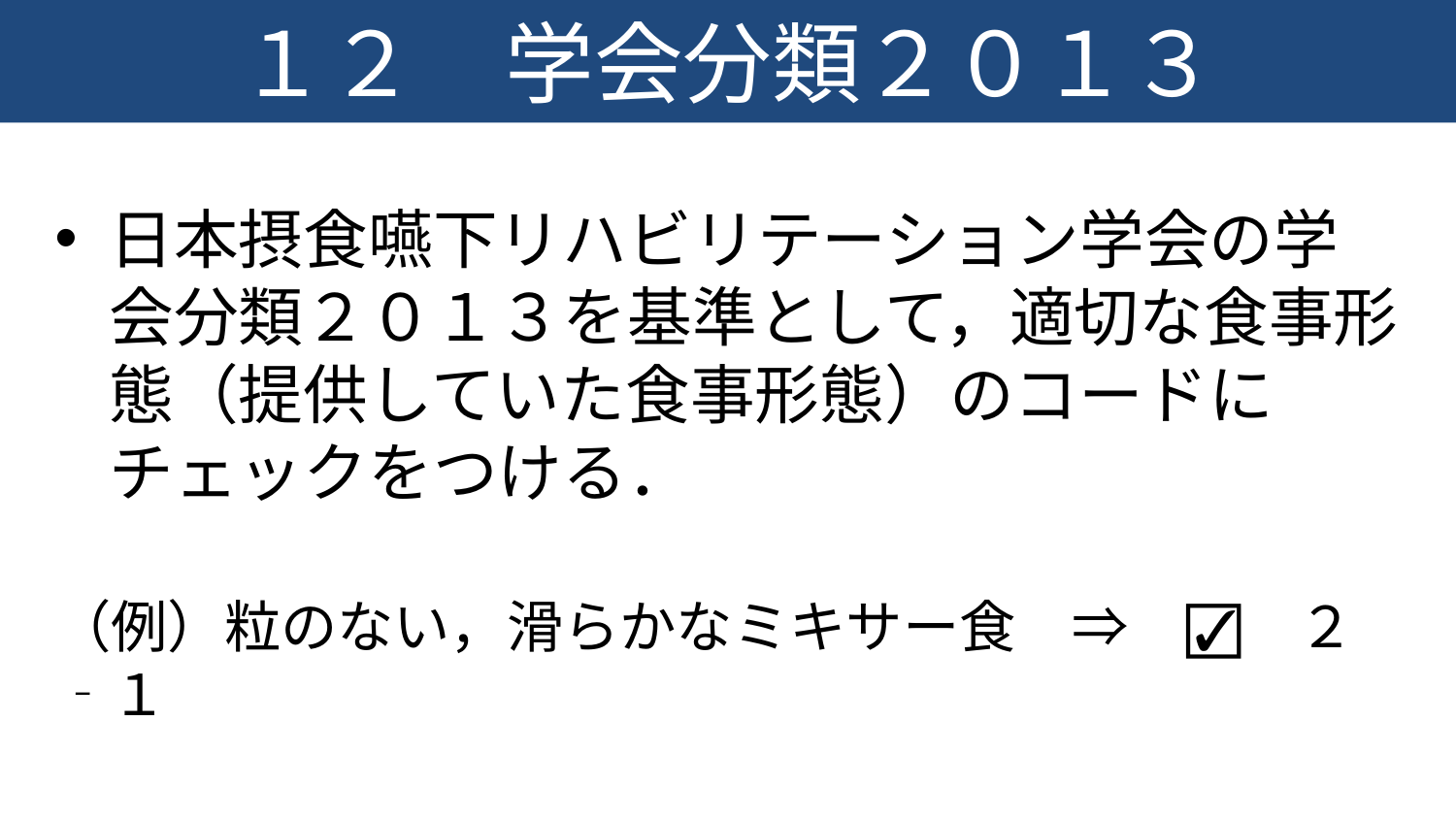

# １２　学会分類２０１３
日本摂食嚥下リハビリテーション学会の学会分類２０１３を基準として，適切な食事形態（提供していた食事形態）のコードにチェックをつける．

（例）粒のない，滑らかなミキサー食　⇒　☑　２‐１